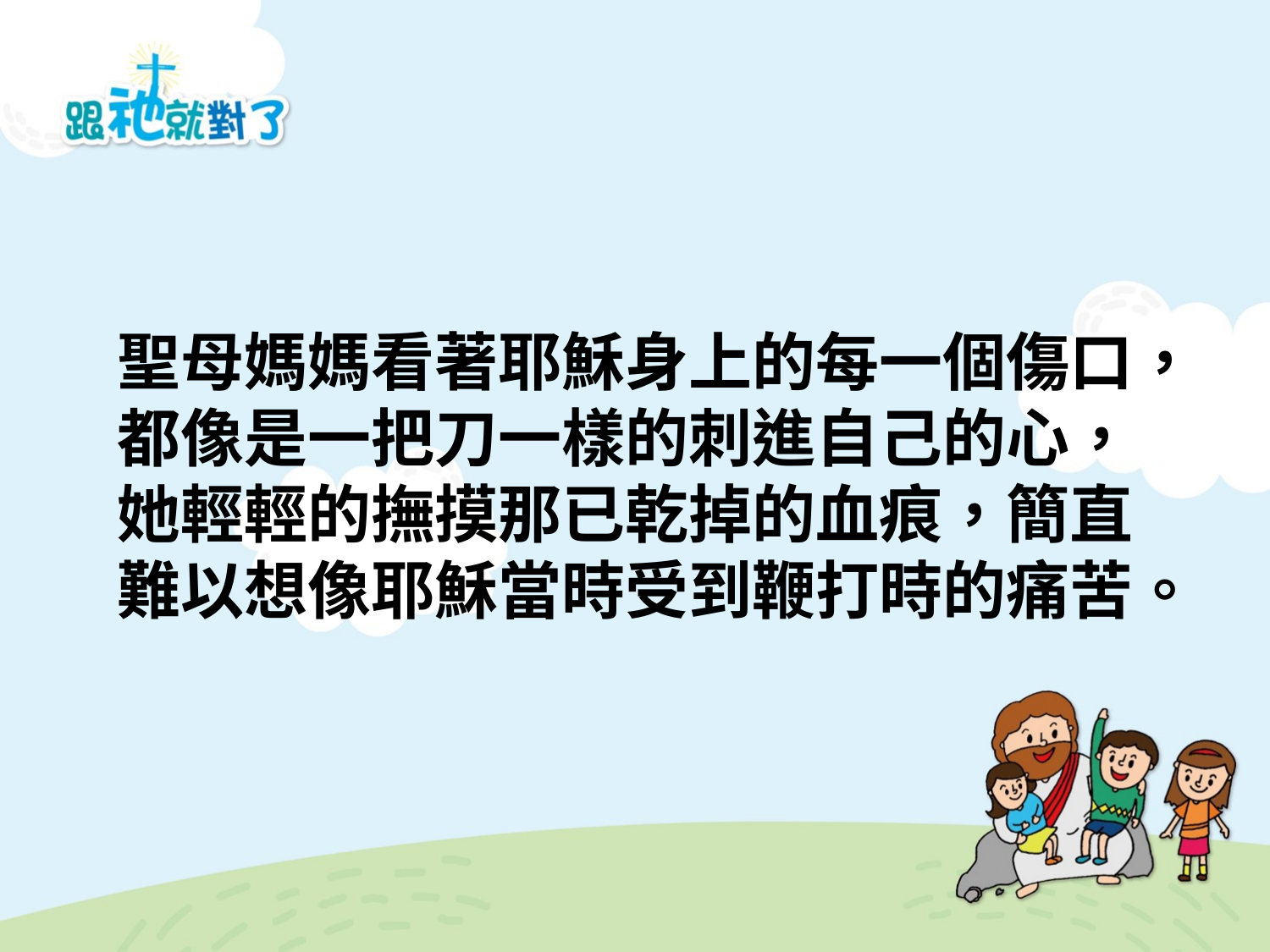

聖母媽媽看著耶穌身上的每一個傷口，都像是一把刀一樣的刺進自己的心，她輕輕的撫摸那已乾掉的血痕，簡直難以想像耶穌當時受到鞭打時的痛苦。